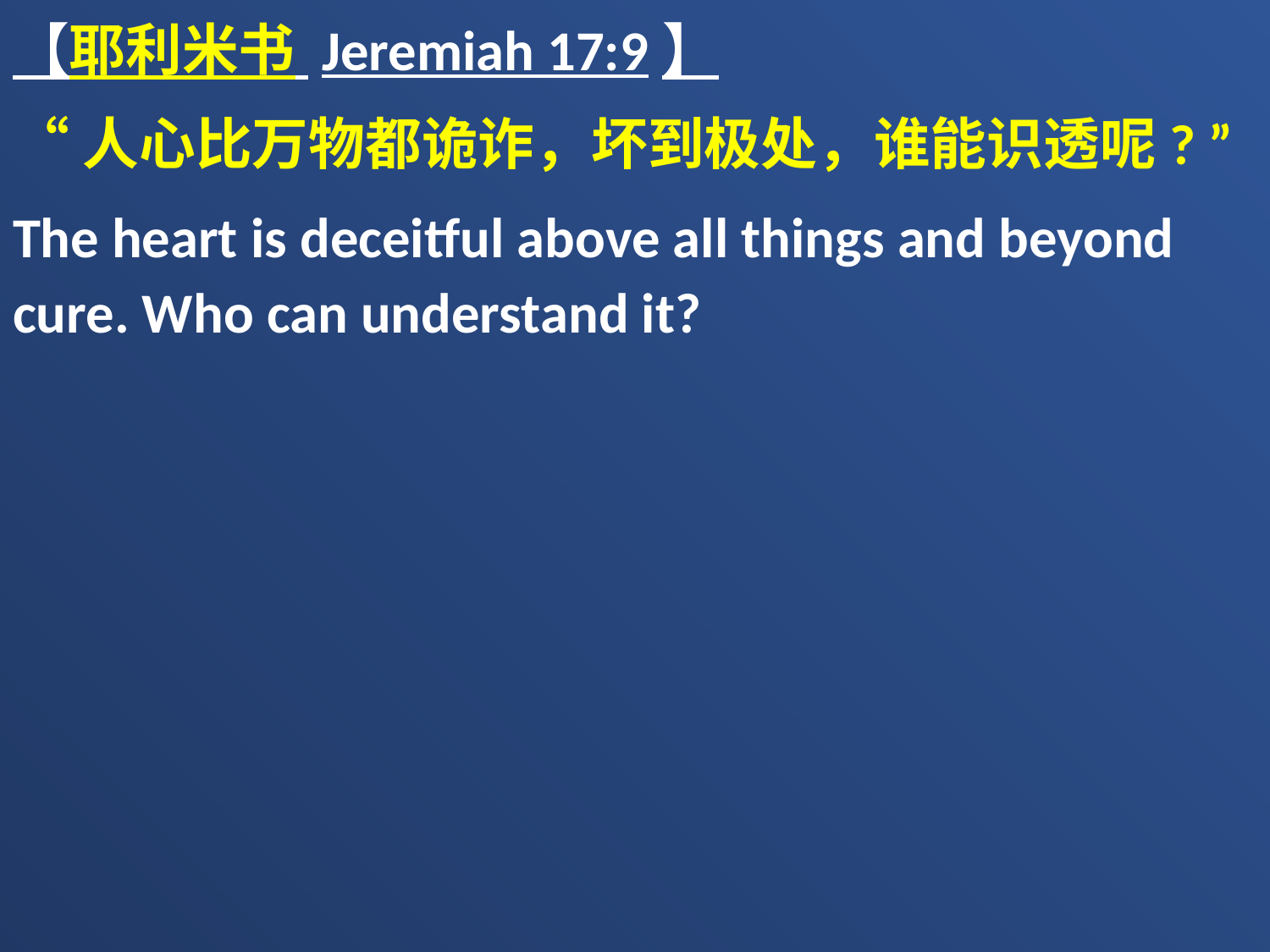

【耶利米书 Jeremiah 17:9】
“人心比万物都诡诈，坏到极处，谁能识透呢? ”
The heart is deceitful above all things and beyond cure. Who can understand it?